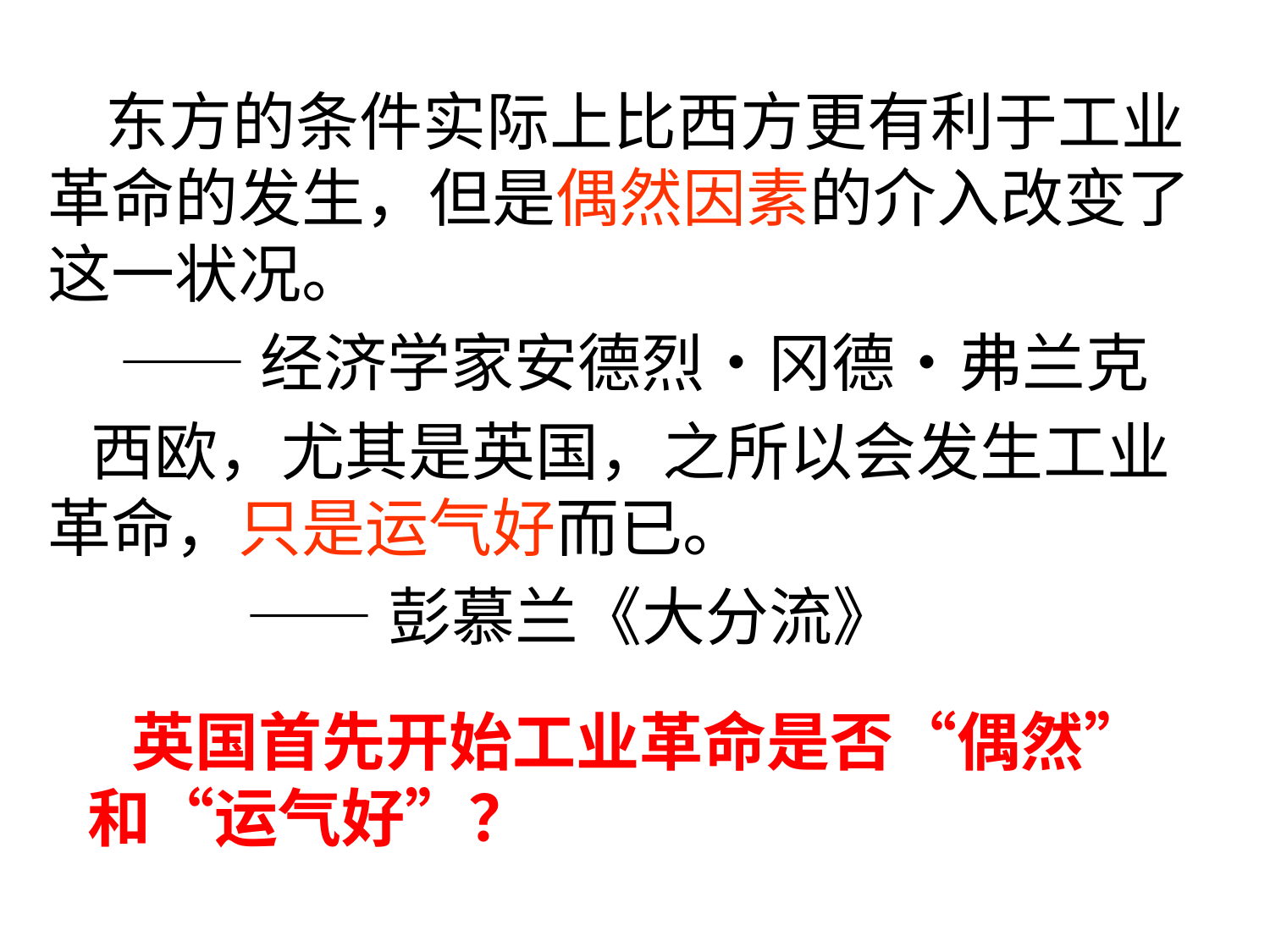

东方的条件实际上比西方更有利于工业革命的发生，但是偶然因素的介入改变了这一状况。
     ——经济学家安德烈•冈德•弗兰克
  西欧，尤其是英国，之所以会发生工业革命，只是运气好而已。
              ——彭慕兰《大分流》
  英国首先开始工业革命是否“偶然”和“运气好”？